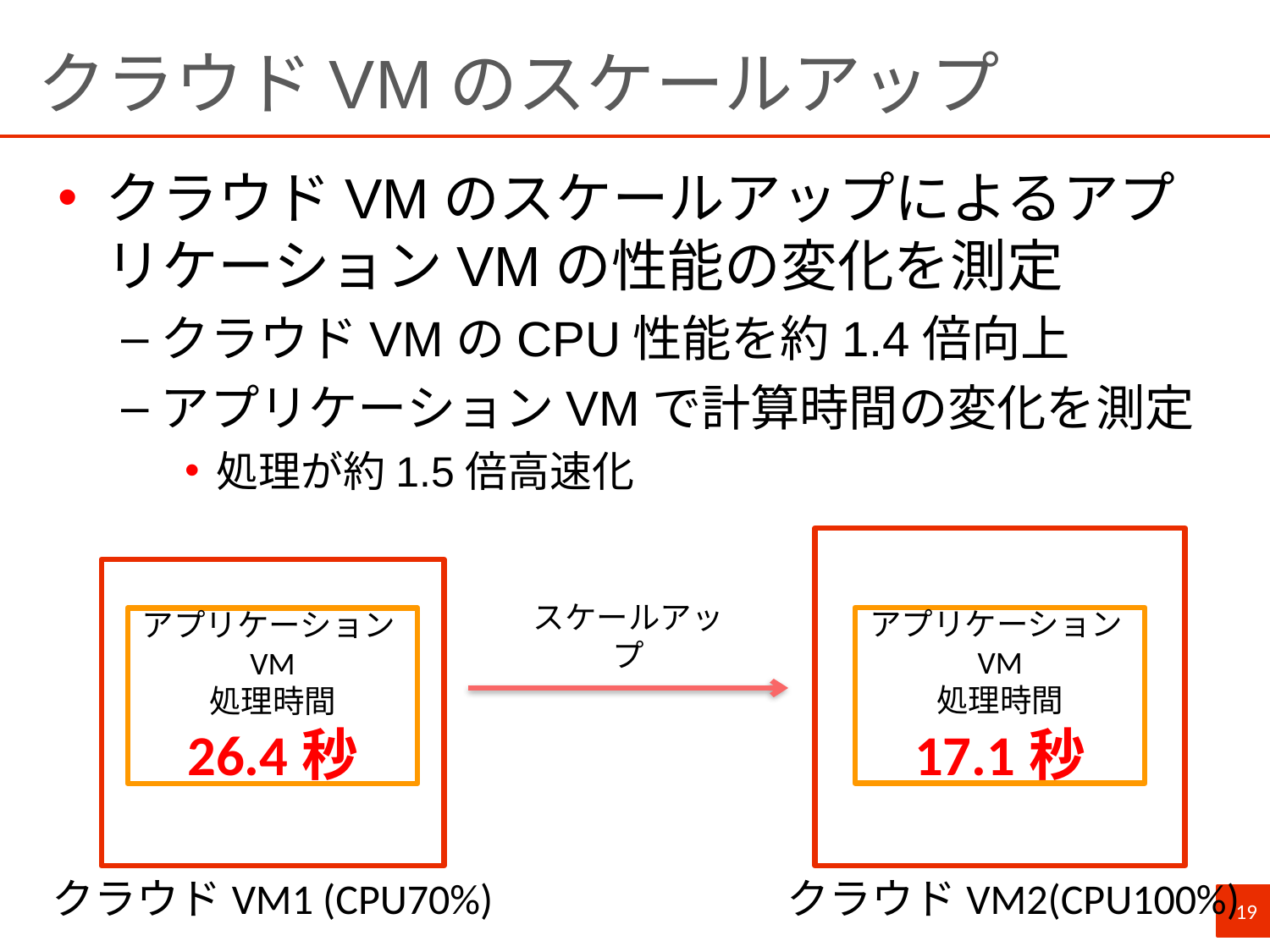

# クラウドVMのスケールアップ
クラウドVMのスケールアップによるアプリケーションVMの性能の変化を測定
クラウドVMのCPU性能を約1.4倍向上
アプリケーションVMで計算時間の変化を測定
処理が約1.5倍高速化

スケールアップ
アプリケーションVM
処理時間
17.1秒
アプリケーションVM
処理時間
26.4秒
クラウドVM2(CPU100%)
クラウドVM1 (CPU70%)
19